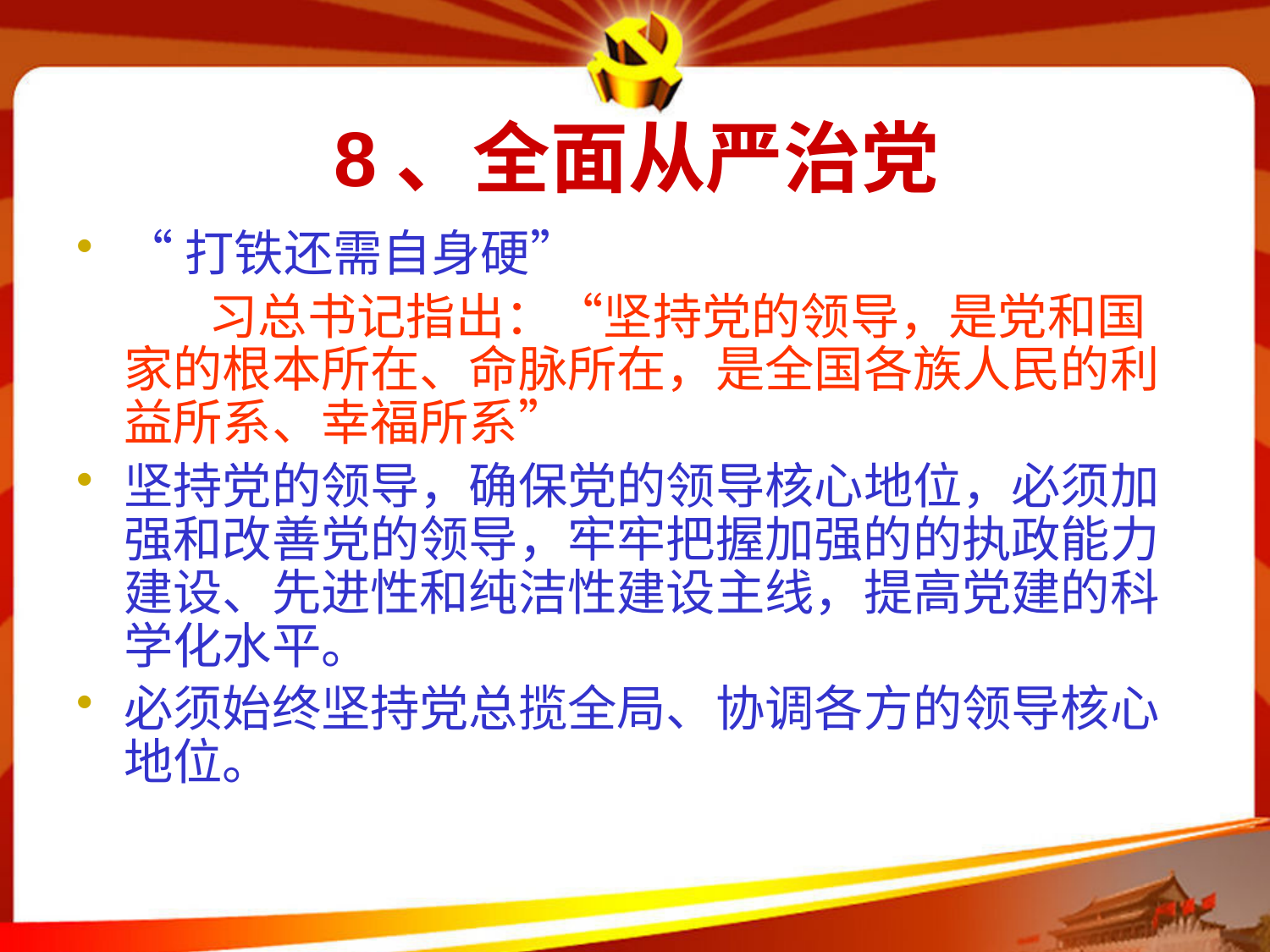

# 8、全面从严治党
“打铁还需自身硬”
           习总书记指出：“坚持党的领导，是党和国家的根本所在、命脉所在，是全国各族人民的利益所系、幸福所系”
坚持党的领导，确保党的领导核心地位，必须加强和改善党的领导，牢牢把握加强的的执政能力建设、先进性和纯洁性建设主线，提高党建的科学化水平。
必须始终坚持党总揽全局、协调各方的领导核心地位。